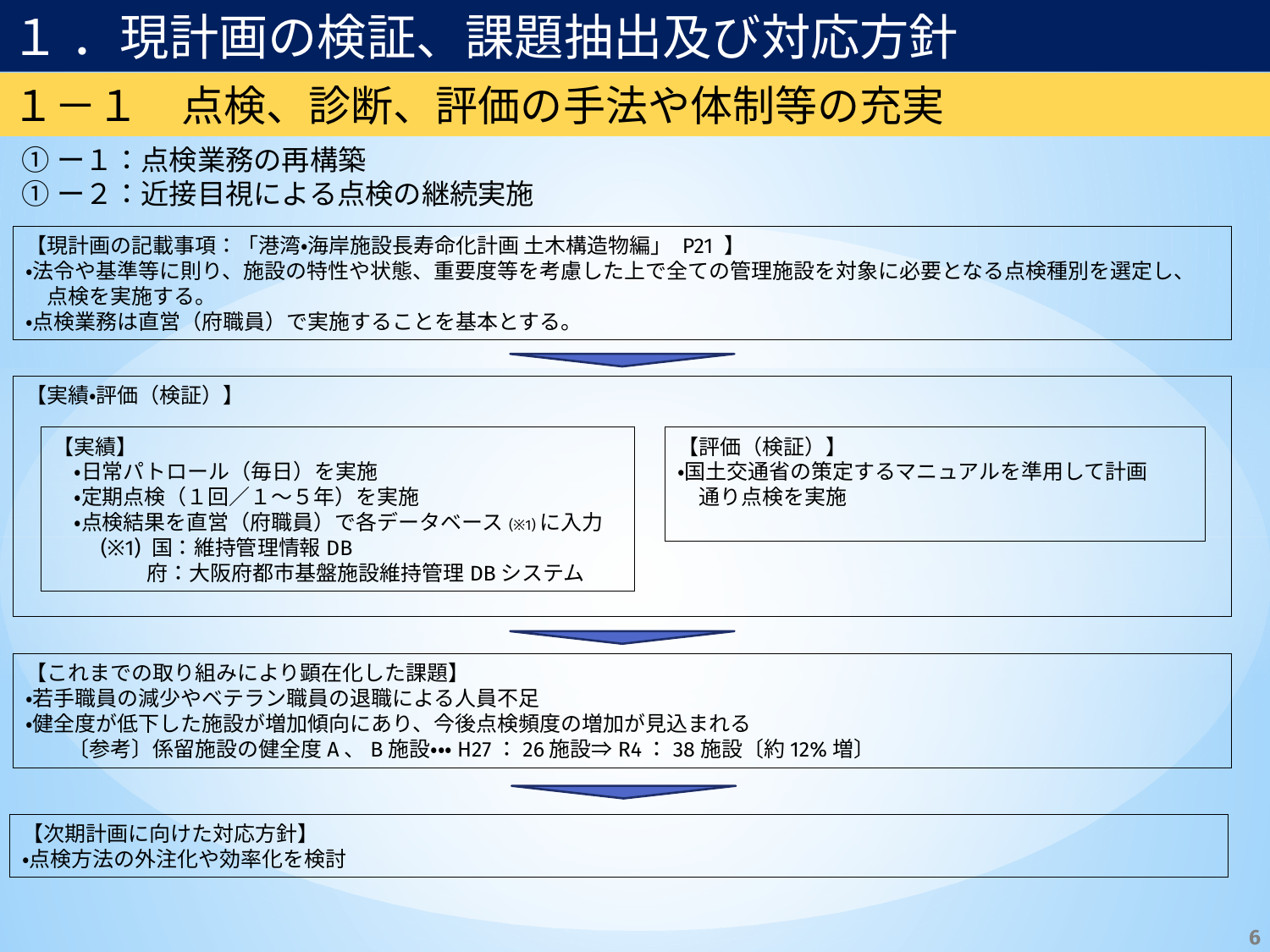

１ ．現計画の検証、課題抽出及び対応方針
１－１　点検、診断、評価の手法や体制等の充実
①ー１：点検業務の再構築
①ー２：近接目視による点検の継続実施
【現計画の記載事項：「港湾・海岸施設長寿命化計画 土木構造物編」 P21 】
・法令や基準等に則り、施設の特性や状態、重要度等を考慮した上で全ての管理施設を対象に必要となる点検種別を選定し、
　点検を実施する。
・点検業務は直営（府職員）で実施することを基本とする。

【実績・評価（検証）】

【実績】
　・日常パトロール（毎日）を実施
　・定期点検（１回／１～５年）を実施
　・点検結果を直営（府職員）で各データベース(※1)に入力
　　(※1) 国：維持管理情報DB
　　　　  府：大阪府都市基盤施設維持管理DBシステム
【評価（検証）】
・国土交通省の策定するマニュアルを準用して計画
　通り点検を実施

【これまでの取り組みにより顕在化した課題】
・若手職員の減少やベテラン職員の退職による人員不足
・健全度が低下した施設が増加傾向にあり、今後点検頻度の増加が見込まれる
　　〔参考〕係留施設の健全度A、B施設・・・H27：26施設⇒R4：38施設〔約12%増〕

【次期計画に向けた対応方針】
・点検方法の外注化や効率化を検討
6